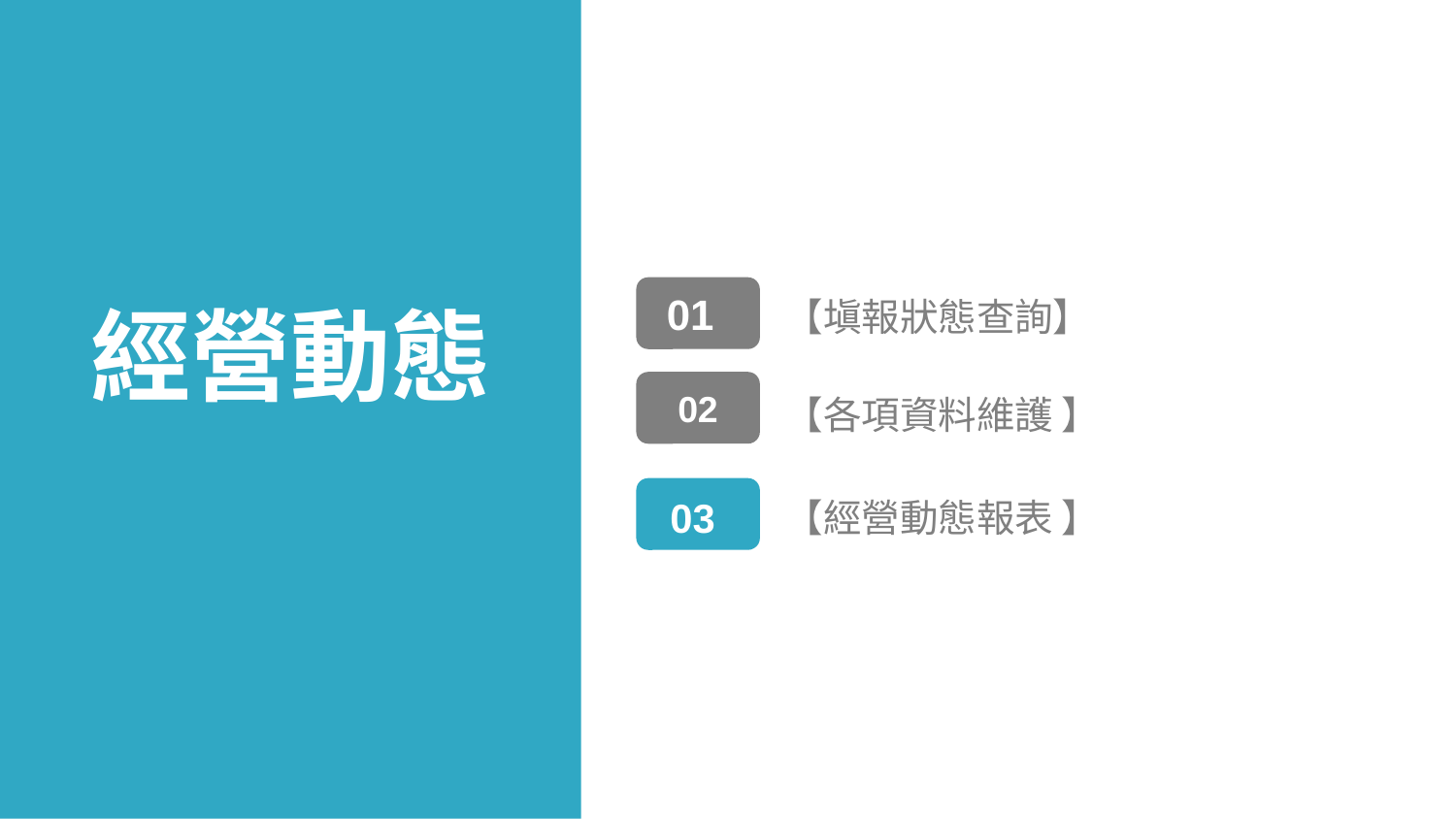

【塡報狀態查詢】
01

經營動態
【各項資料維護 】
02
【經營動態報表 】
03